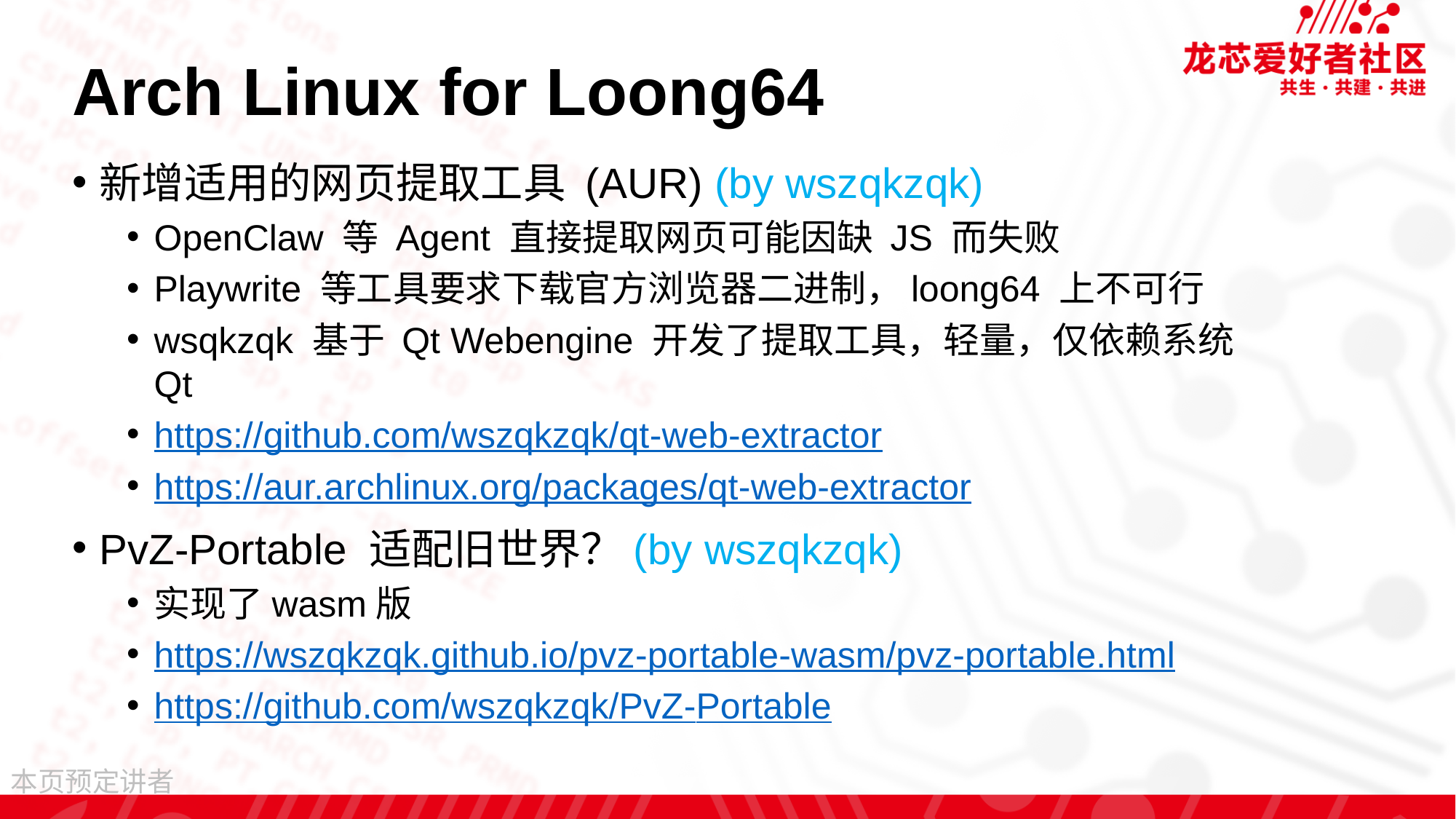

# Arch Linux for Loong64
新增适用的网页提取工具 (AUR) (by wszqkzqk)
OpenClaw 等 Agent 直接提取网页可能因缺 JS 而失败
Playwrite 等工具要求下载官方浏览器二进制，loong64 上不可行
wsqkzqk 基于 Qt Webengine 开发了提取工具，轻量，仅依赖系统 Qt
https://github.com/wszqkzqk/qt-web-extractor
https://aur.archlinux.org/packages/qt-web-extractor
PvZ-Portable 适配旧世界？(by wszqkzqk)
实现了wasm版
https://wszqkzqk.github.io/pvz-portable-wasm/pvz-portable.html
https://github.com/wszqkzqk/PvZ-Portable